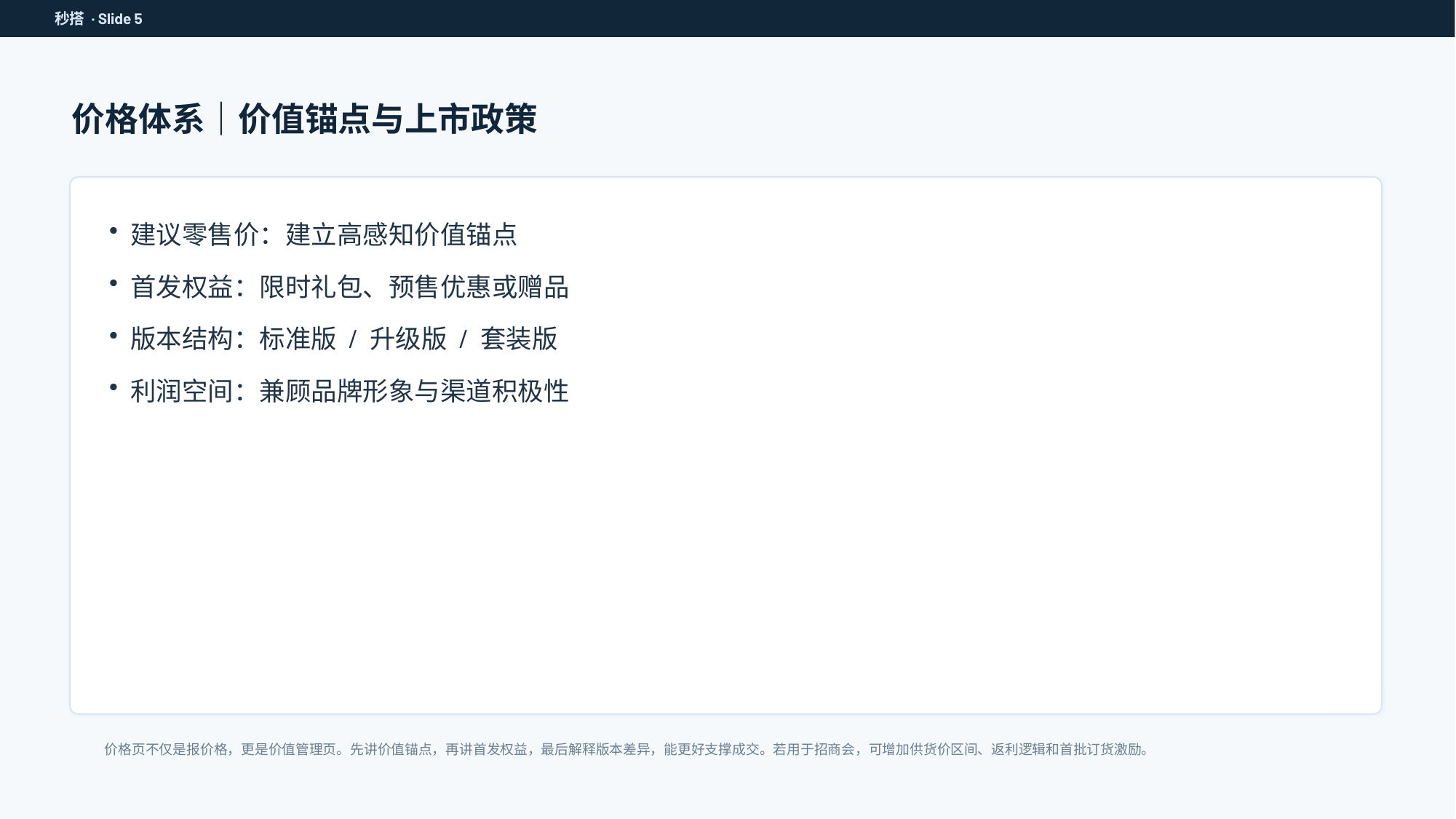

秒搭 · Slide 5
价格体系｜价值锚点与上市政策

建议零售价：建立高感知价值锚点
首发权益：限时礼包、预售优惠或赠品
版本结构：标准版 / 升级版 / 套装版
利润空间：兼顾品牌形象与渠道积极性
价格页不仅是报价格，更是价值管理页。先讲价值锚点，再讲首发权益，最后解释版本差异，能更好支撑成交。若用于招商会，可增加供货价区间、返利逻辑和首批订货激励。